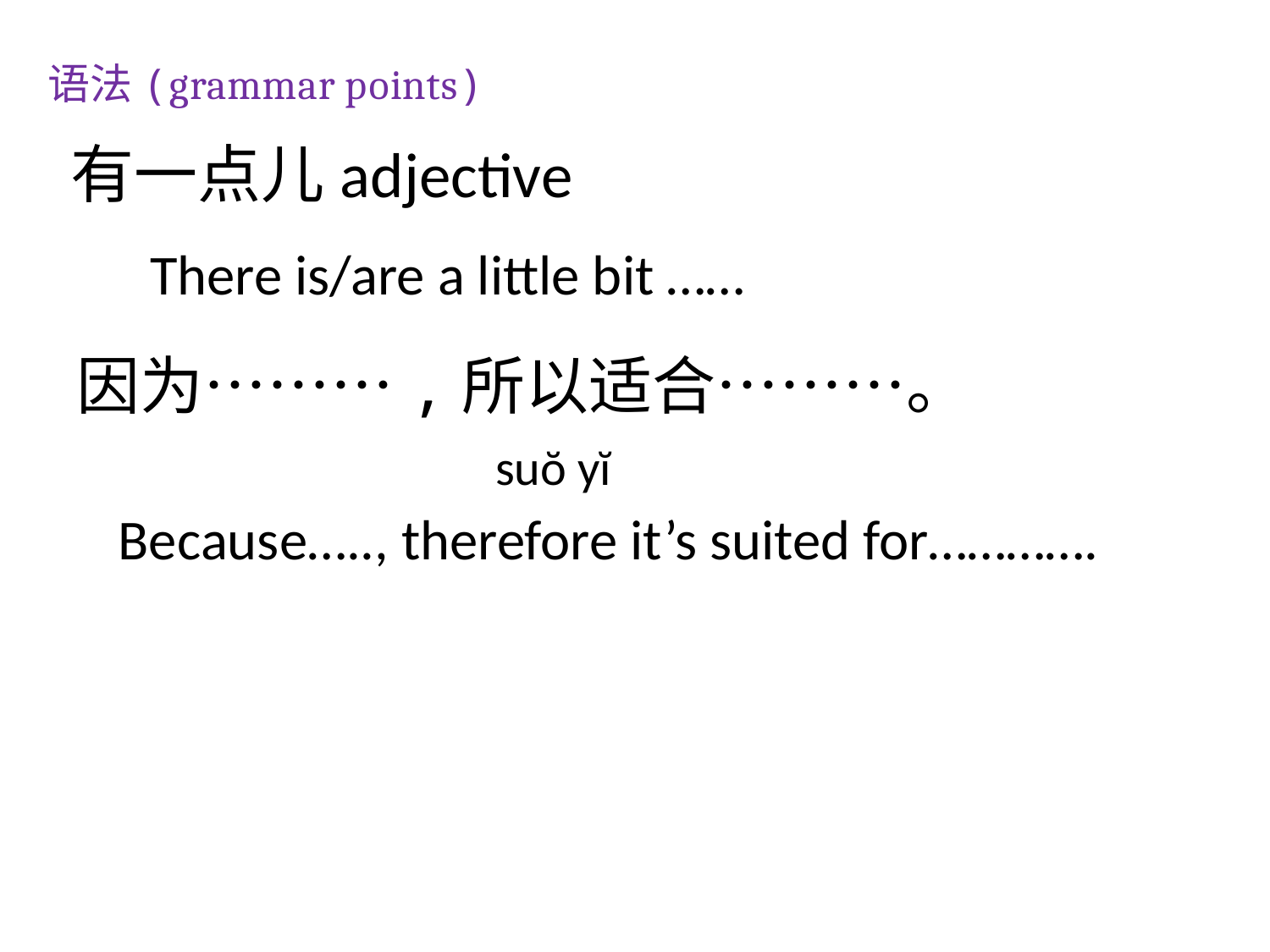

语法(grammar points)
有一点儿adjective

There is/are a little bit ……
因为………,所以适合………。
           suŏ yĭ
Because….., therefore it’s suited for………….